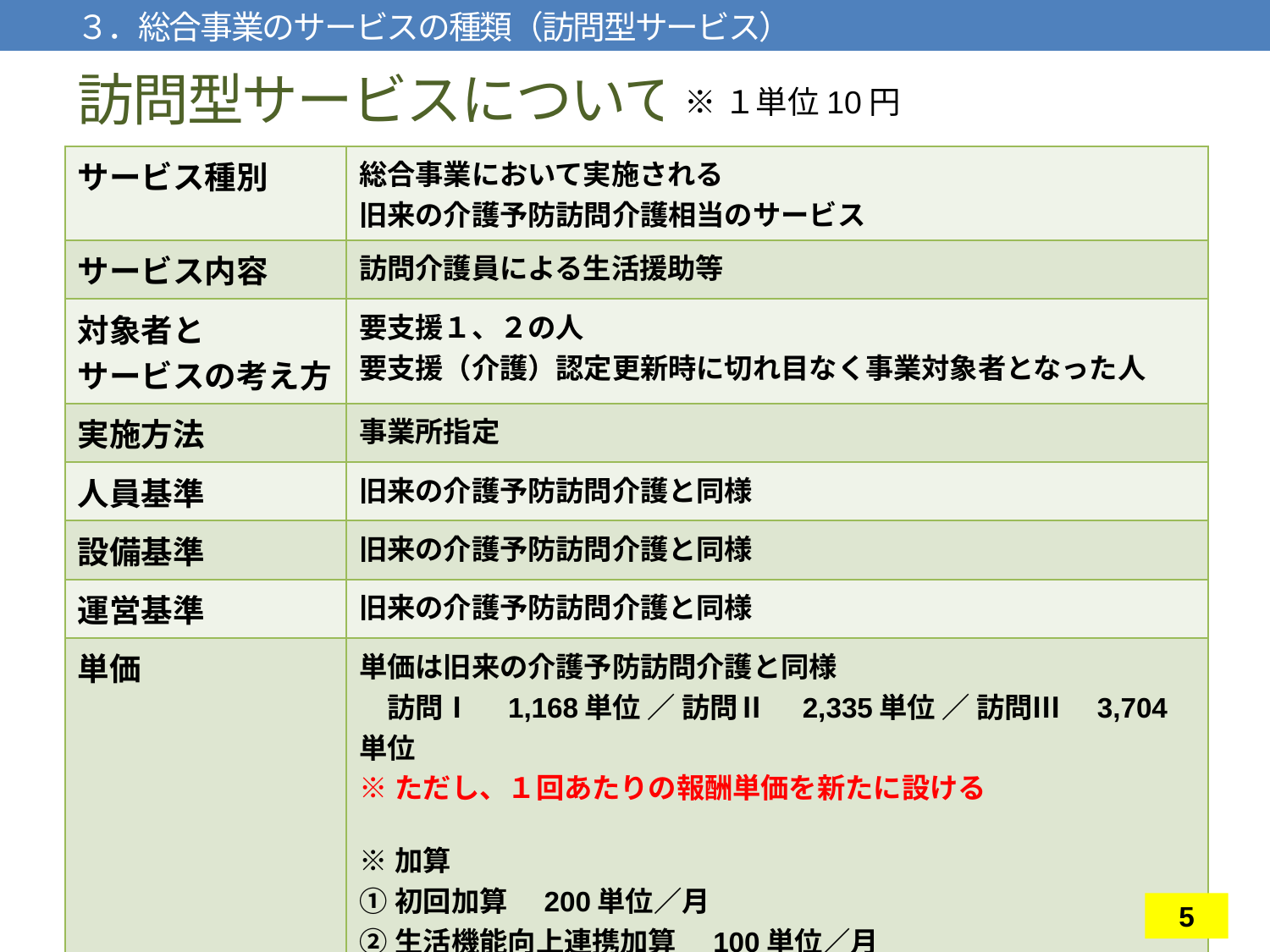

３．総合事業のサービスの種類（訪問型サービス）
# 訪問型サービスについて
※１単位10円
| サービス種別 | 総合事業において実施される 旧来の介護予防訪問介護相当のサービス |
| --- | --- |
| サービス内容 | 訪問介護員による生活援助等 |
| 対象者と サービスの考え方 | 要支援１、２の人 要支援（介護）認定更新時に切れ目なく事業対象者となった人 |
| 実施方法 | 事業所指定 |
| 人員基準 | 旧来の介護予防訪問介護と同様 |
| 設備基準 | 旧来の介護予防訪問介護と同様 |
| 運営基準 | 旧来の介護予防訪問介護と同様 |
| 単価 | 単価は旧来の介護予防訪問介護と同様 　訪問Ⅰ　1,168単位 ／ 訪問Ⅱ　2,335単位 ／ 訪問Ⅲ　3,704単位 ※ただし、１回あたりの報酬単価を新たに設ける ※加算 ①初回加算　200単位／月 ②生活機能向上連携加算　100単位／月 ③介護職員処遇改善加算 　 （Ⅰ）8.6%　　（Ⅱ）4.8％　　（Ⅲ）(Ⅱ）×0.9　　（Ⅳ）（Ⅱ）×0.8 |
5